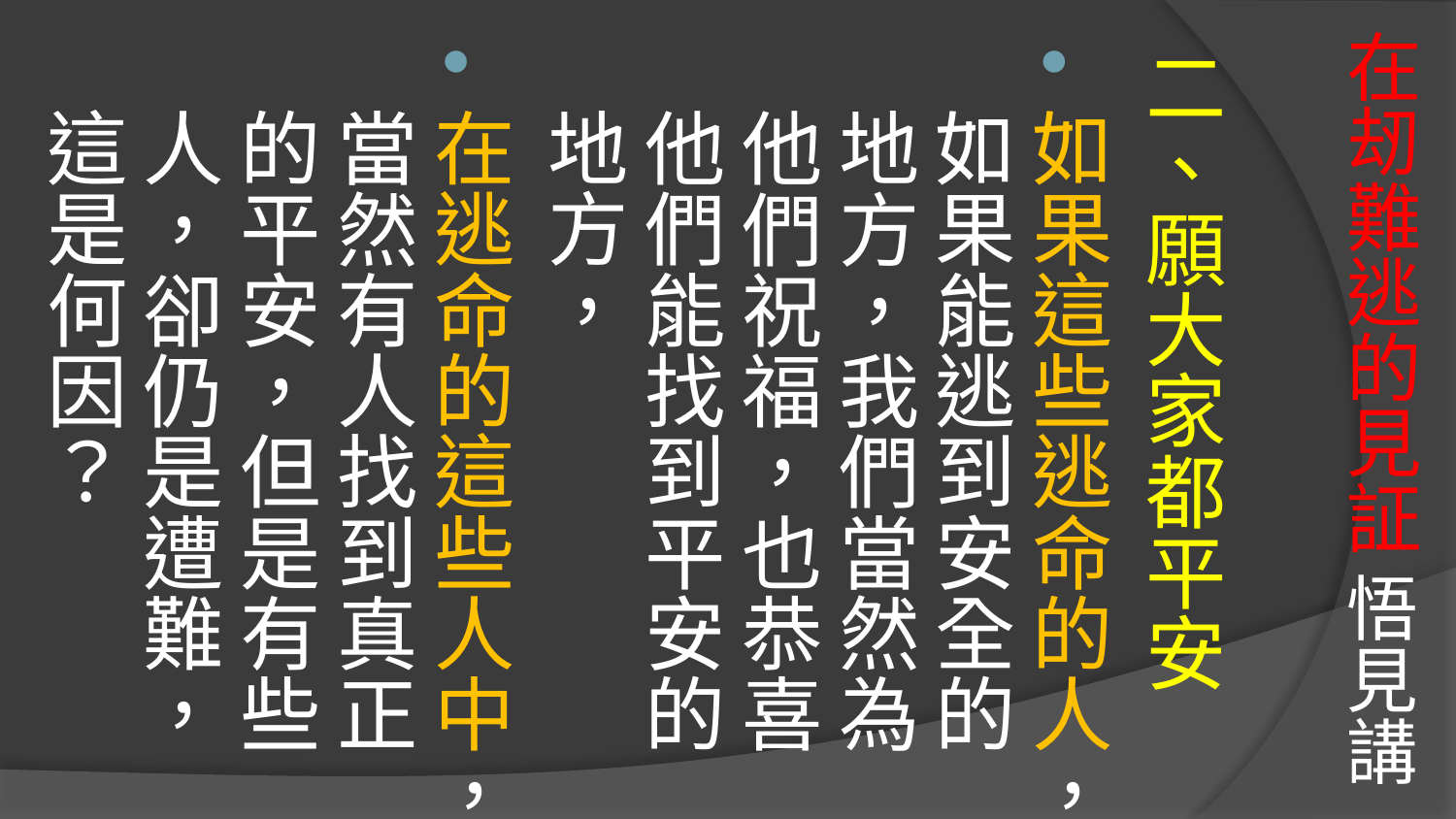

# 在刼難逃的見証 悟見講
二、願大家都平安
如果這些逃命的人，如果能逃到安全的地方，我們當然為他們祝福，也恭喜他們能找到平安的地方，
在逃命的這些人中，當然有人找到真正的平安，但是有些人，卻仍是遭難，這是何因？